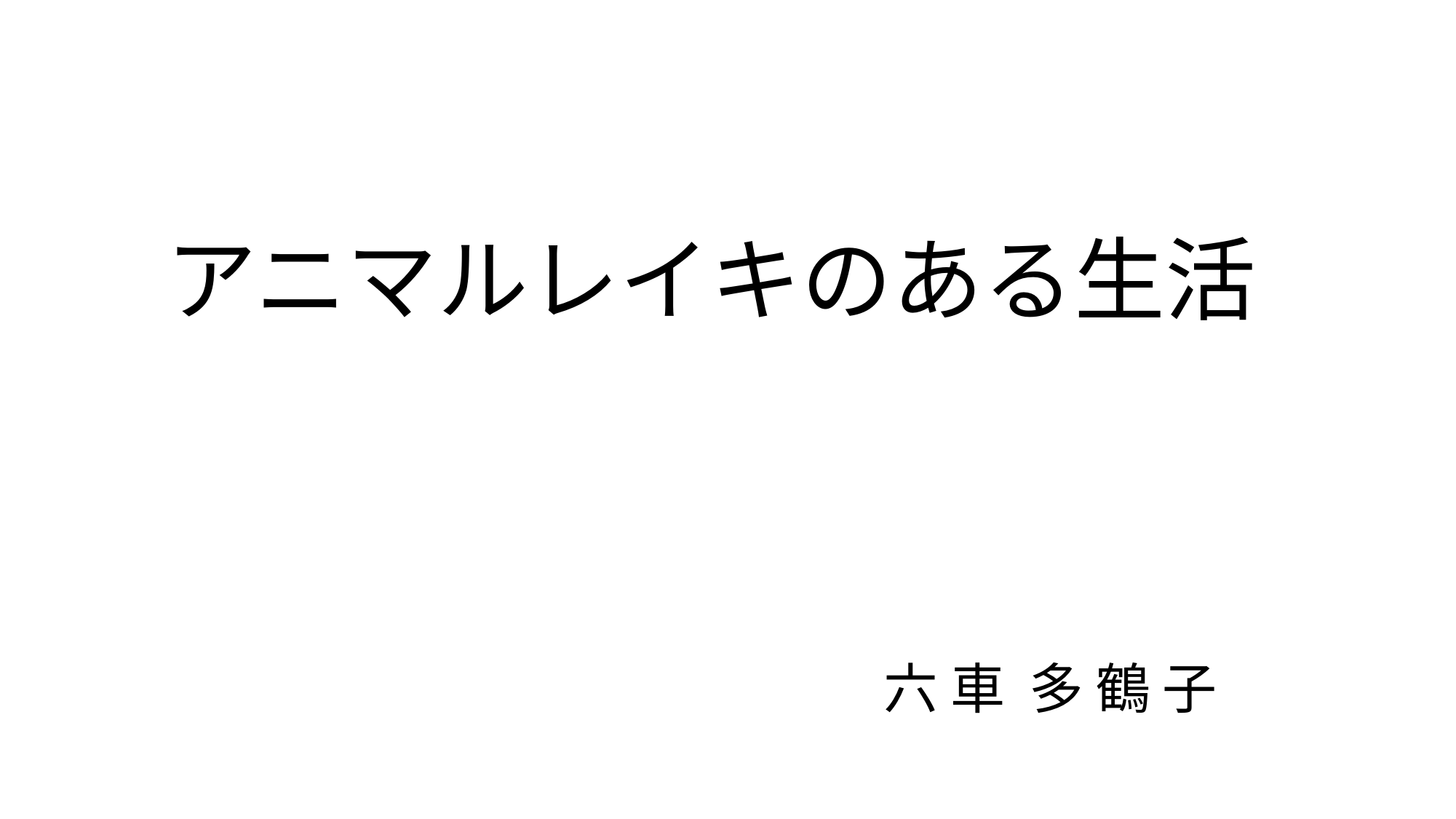

# アニマルレイキのある生活
六 車  多 鶴 子